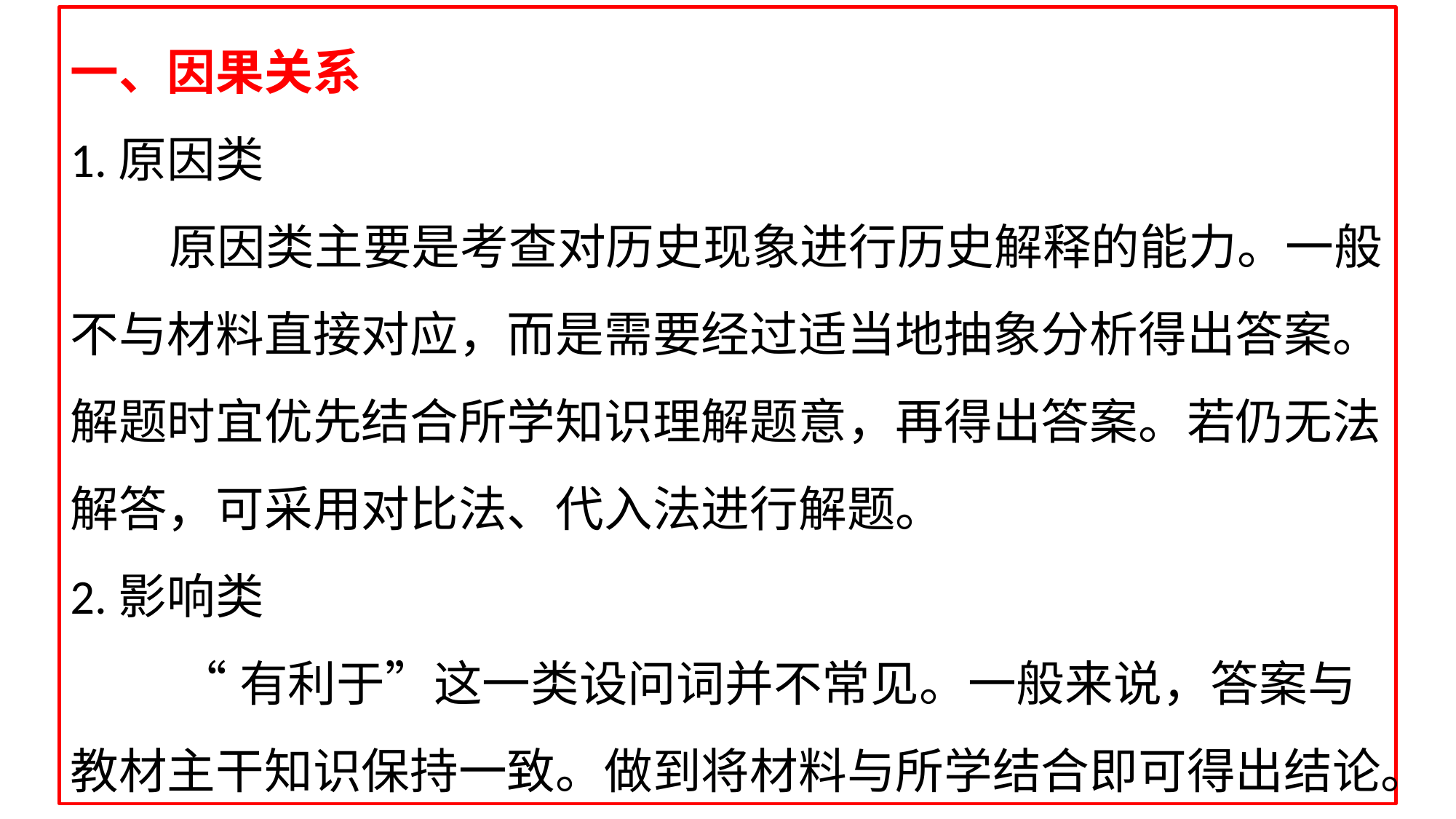

一、因果关系
1.原因类
        原因类主要是考查对历史现象进行历史解释的能力。一般不与材料直接对应，而是需要经过适当地抽象分析得出答案。解题时宜优先结合所学知识理解题意，再得出答案。若仍无法解答，可采用对比法、代入法进行解题。
2.影响类
          “有利于”这一类设问词并不常见。一般来说，答案与教材主干知识保持一致。做到将材料与所学结合即可得出结论。